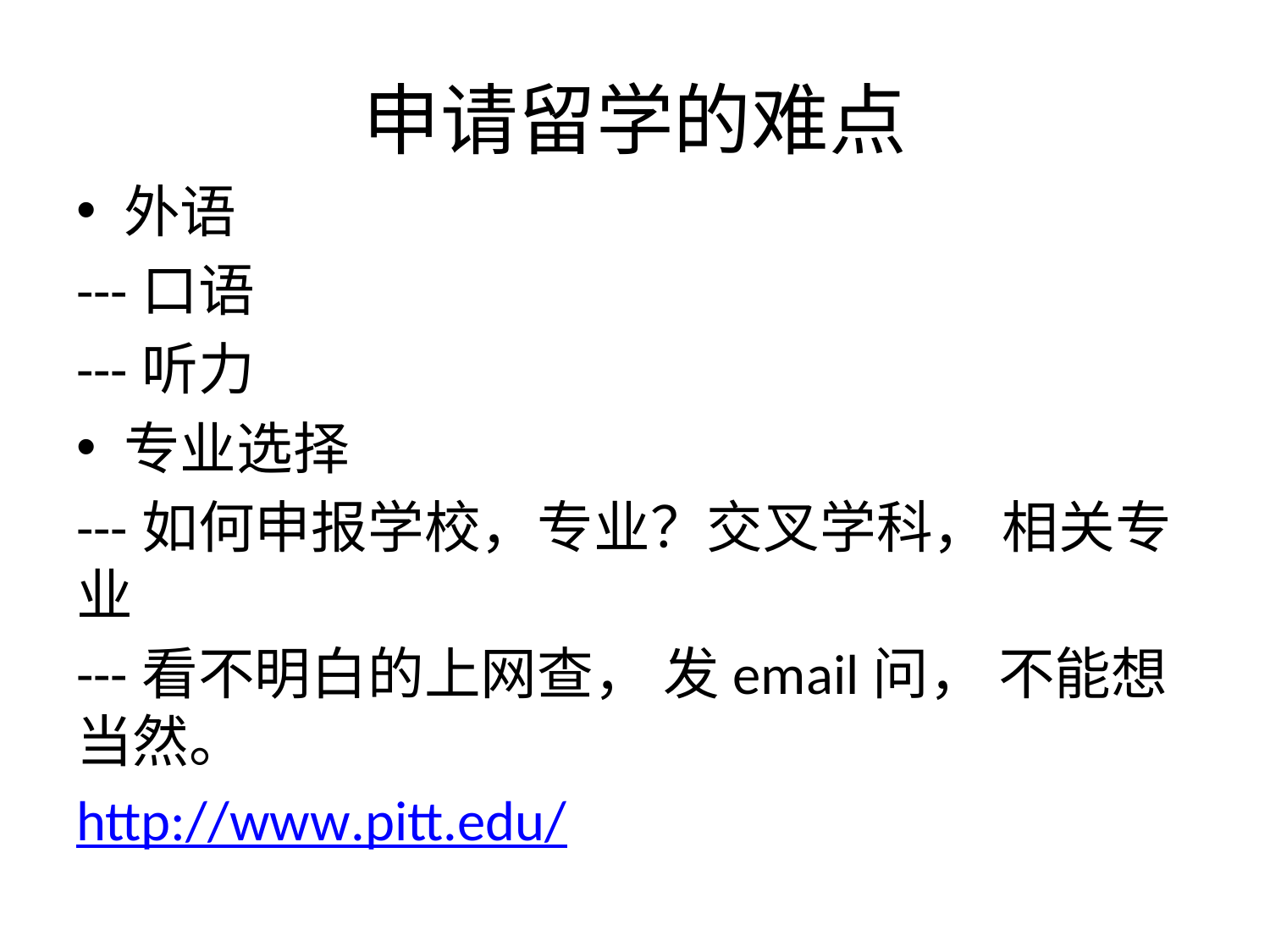

# 申请留学的难点
外语
---口语
---听力
专业选择
---如何申报学校，专业？交叉学科， 相关专业
---看不明白的上网查， 发email问， 不能想当然。
http://www.pitt.edu/